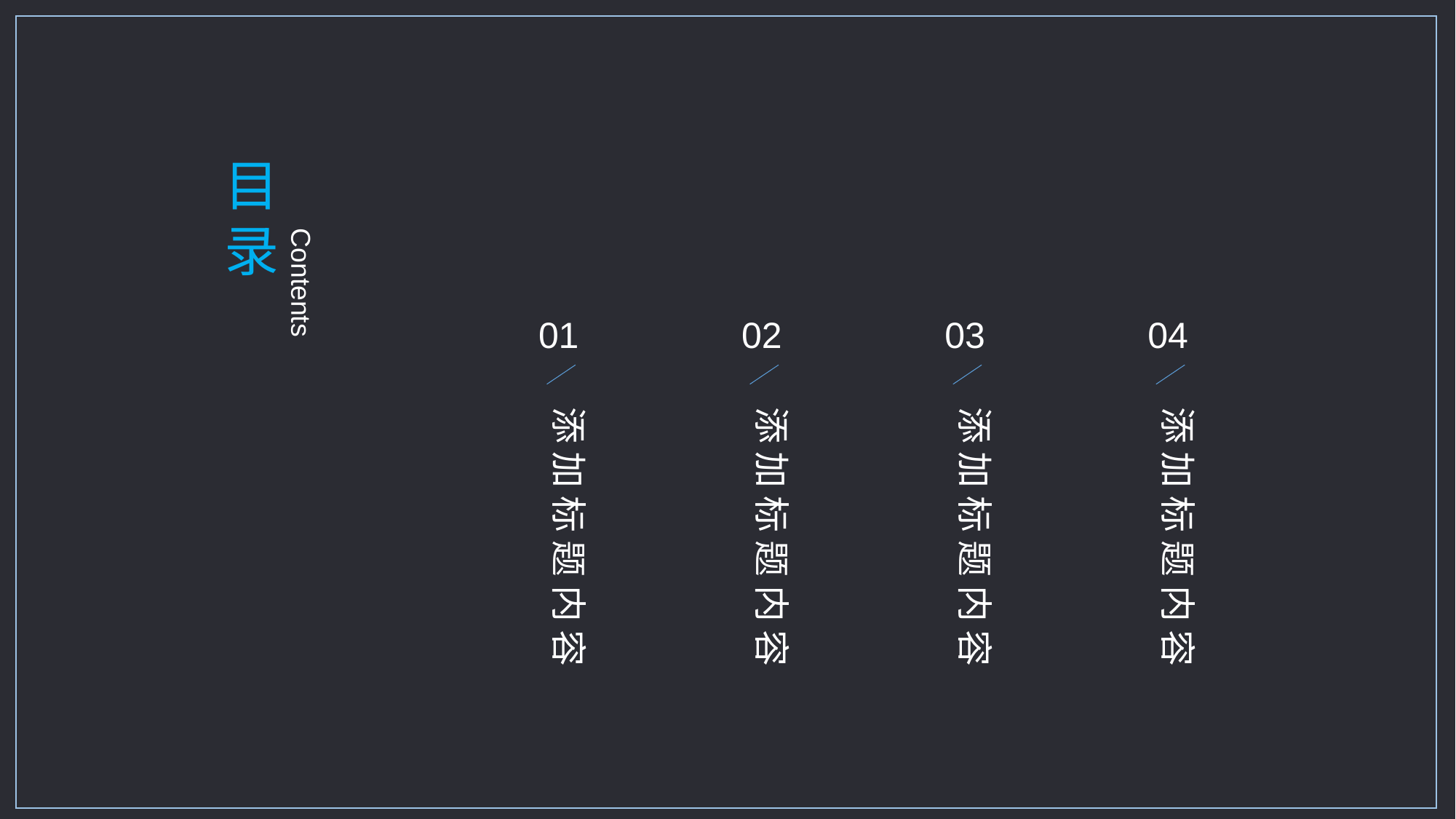

目录
Contents
01
添 加 标 题 内 容
02
添 加 标 题 内 容
03
添 加 标 题 内 容
04
添 加 标 题 内 容